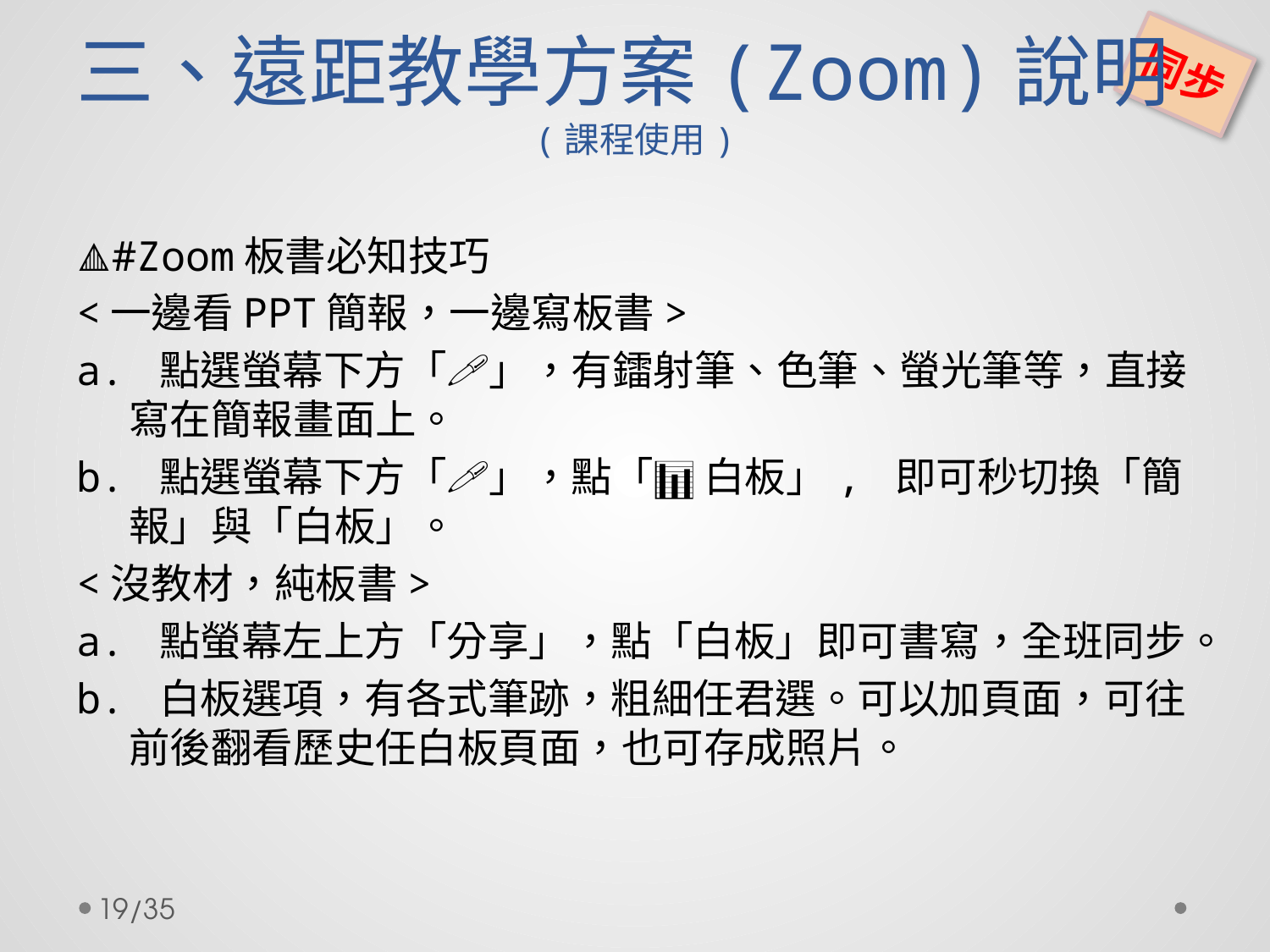

三、遠距教學方案(Zoom)說明
同步
# (課程使用)

🔺#Zoom板書必知技巧
<一邊看PPT簡報，一邊寫板書>
a. 點選螢幕下方「🖊」，有鐳射筆、色筆、螢光筆等，直接寫在簡報畫面上。
b. 點選螢幕下方「🖊」，點「📊 白板」, 即可秒切換「簡報」與「白板」。
<沒教材，純板書>
a. 點螢幕左上方「分享」，點「白板」即可書寫，全班同步。
b. 白板選項，有各式筆跡，粗細任君選。可以加頁面，可往前後翻看歷史任白板頁面，也可存成照片。

19/35